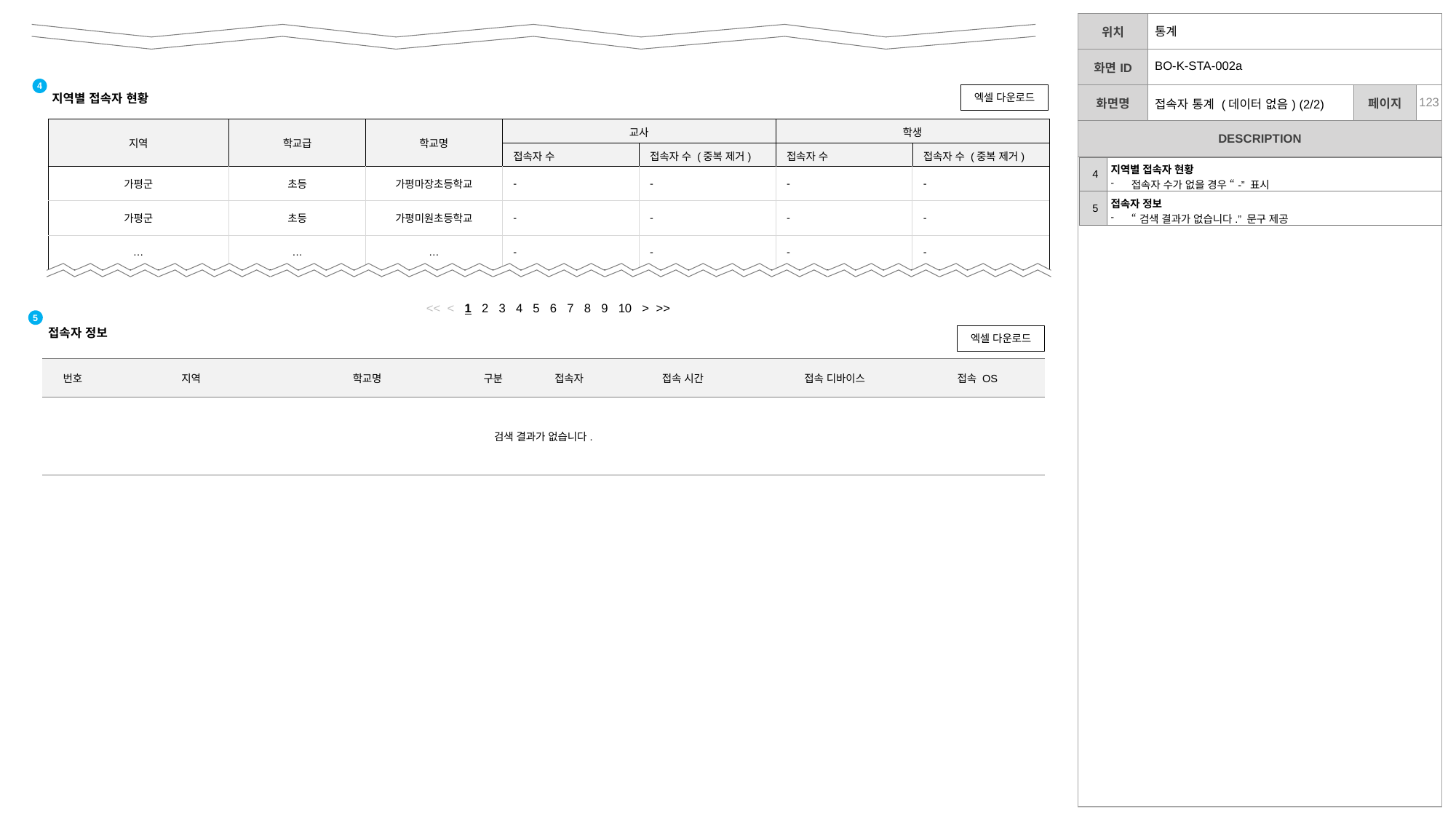

| Ver | Description |
| --- | --- |
| 3.2.1 | 접속자 통계 (데이터 없음) 화면 추가 |

|  | 통계 |  |  |
| --- | --- | --- | --- |
|  | BO-K-STA-002a |  |  |
|  | 접속자 통계 (데이터 없음) (2/2) |  |  |
4
엑셀 다운로드
지역별 접속자 현황
| 지역 | 학교급 | 학교명 | 교사 |  | 학생 |  |
| --- | --- | --- | --- | --- | --- | --- |
|  |  |  | 접속자 수 | 접속자 수 (중복 제거) | 접속자 수 | 접속자 수 (중복 제거) |
| 가평군 | 초등 | 가평마장초등학교 | - | - | - | - |
| 가평군 | 초등 | 가평미원초등학교 | - | - | - | - |
| … | … | … | - | - | - | - |
| 4 | 지역별 접속자 현황 접속자 수가 없을 경우 “-” 표시 |
| --- | --- |
| 5 | 접속자 정보 “검색 결과가 없습니다.” 문구 제공 |

<<  <   1   2   3   4   5   6   7   8   9   10   >  >>
5
접속자 정보
엑셀 다운로드
| 번호 | 지역 | 학교명 | 구분 | 접속자 | 접속 시간 | 접속 디바이스 | 접속 OS |
| --- | --- | --- | --- | --- | --- | --- | --- |
| 검색 결과가 없습니다. |  |  |  |  |  |  |  |